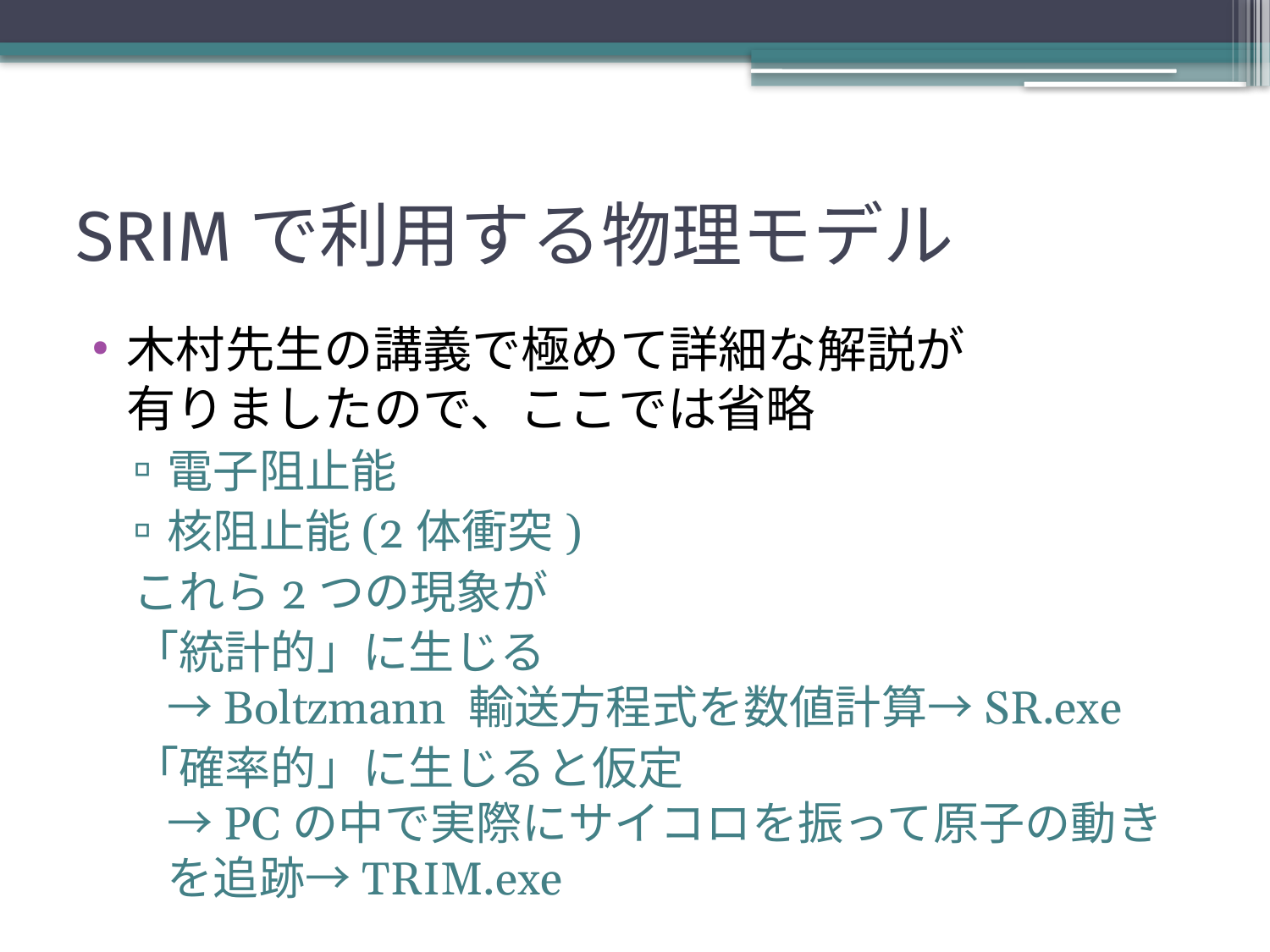

# SRIMで利用する物理モデル
木村先生の講義で極めて詳細な解説が
有りましたので、ここでは省略
電子阻止能
核阻止能(2体衝突)
これら2つの現象が
「統計的」に生じる
→Boltzmann 輸送方程式を数値計算→SR.exe
「確率的」に生じると仮定
→PCの中で実際にサイコロを振って原子の動きを追跡→TRIM.exe